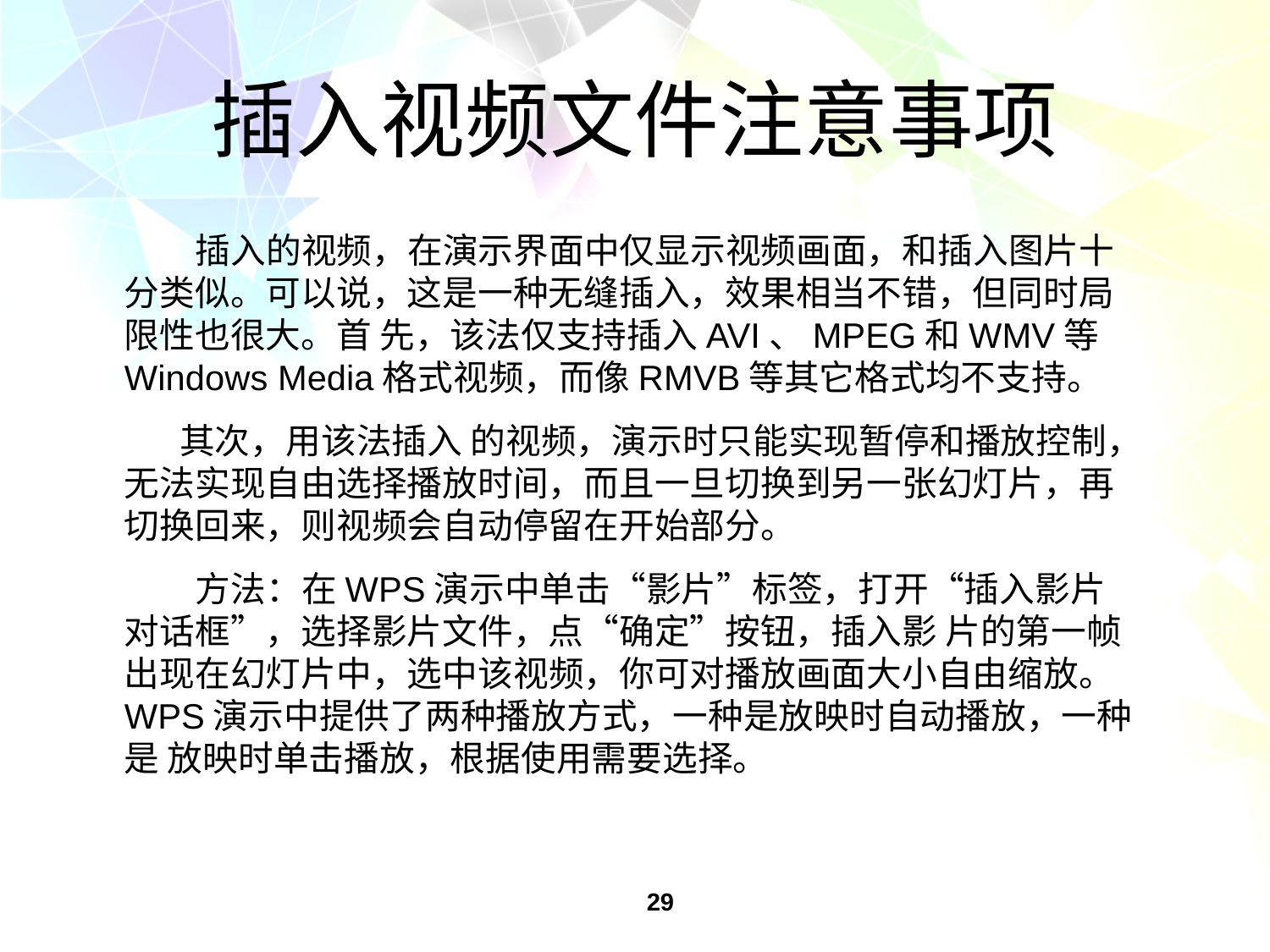

插入视频文件注意事项
        插入的视频，在演示界面中仅显示视频画面，和插入图片十分类似。可以说，这是一种无缝插入，效果相当不错，但同时局限性也很大。首 先，该法仅支持插入AVI、MPEG和WMV等Windows Media格式视频，而像RMVB等其它格式均不支持。
      其次，用该法插入 的视频，演示时只能实现暂停和播放控制，无法实现自由选择播放时间，而且一旦切换到另一张幻灯片，再切换回来，则视频会自动停留在开始部分。
        方法：在WPS演示中单击“影片”标签，打开“插入影片对话框”，选择影片文件，点“确定”按钮，插入影 片的第一帧出现在幻灯片中，选中该视频，你可对播放画面大小自由缩放。WPS演示中提供了两种播放方式，一种是放映时自动播放，一种是 放映时单击播放，根据使用需要选择。
29